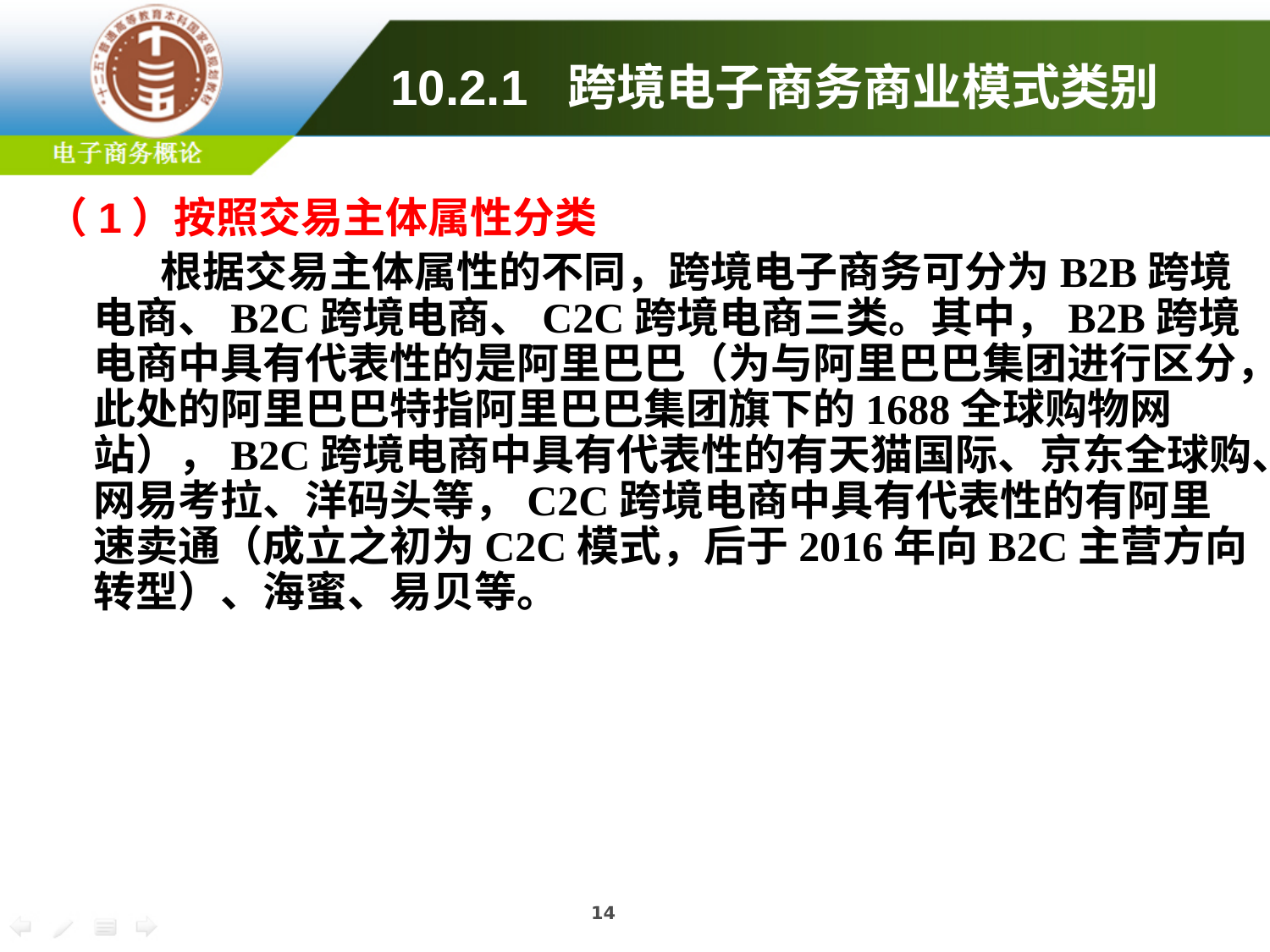

10.2.1  跨境电子商务商业模式类别
（1）按照交易主体属性分类
           根据交易主体属性的不同，跨境电子商务可分为B2B跨境电商、B2C跨境电商、C2C跨境电商三类。其中，B2B跨境电商中具有代表性的是阿里巴巴（为与阿里巴巴集团进行区分，此处的阿里巴巴特指阿里巴巴集团旗下的1688全球购物网站），B2C跨境电商中具有代表性的有天猫国际、京东全球购、网易考拉、洋码头等，C2C跨境电商中具有代表性的有阿里速卖通（成立之初为C2C模式，后于2016年向B2C主营方向转型）、海蜜、易贝等。

14